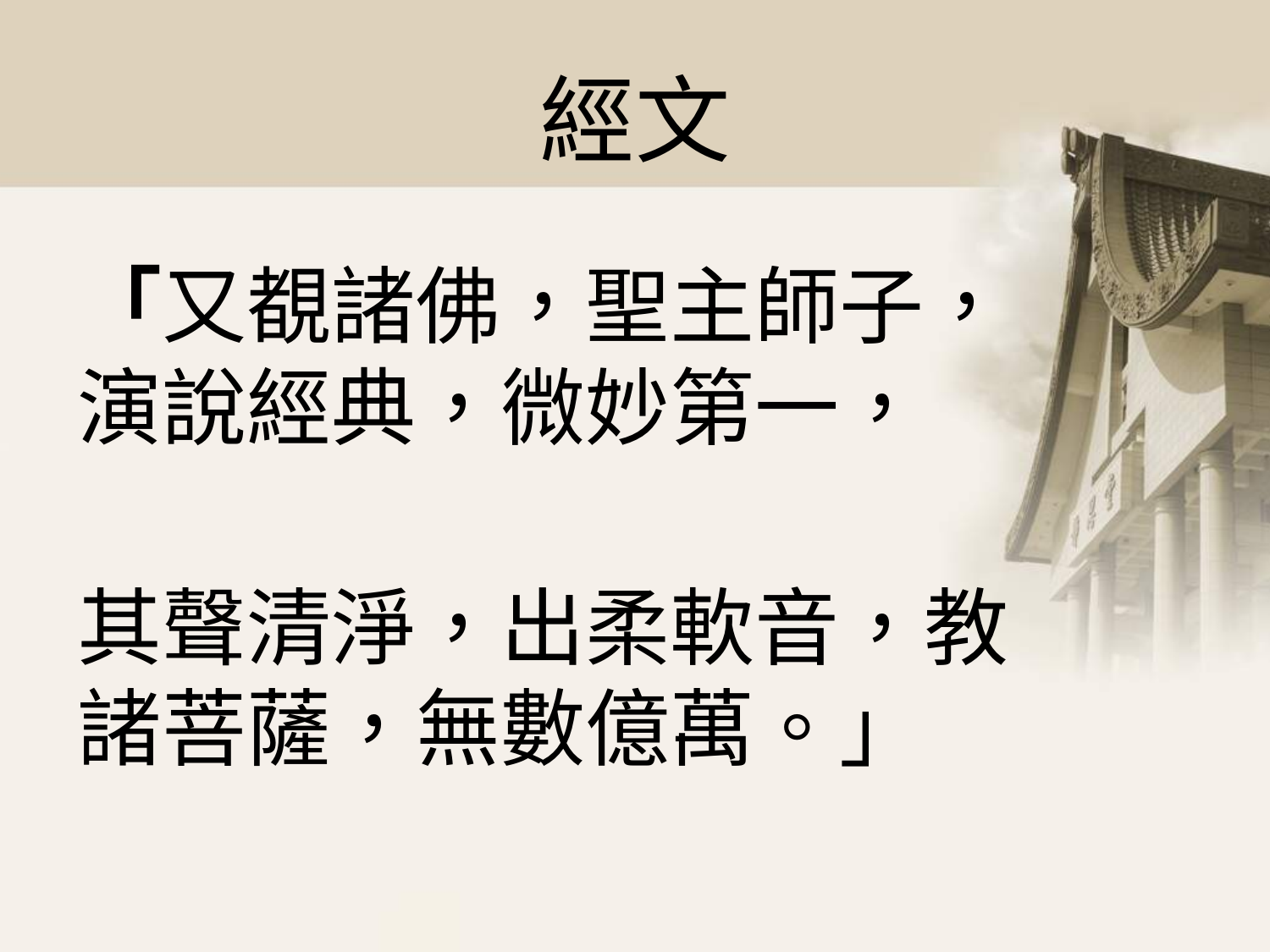

# 經文
「又覩諸佛，聖主師子，演說經典，微妙第一，
其聲清淨，出柔軟音，教諸菩薩，無數億萬。」